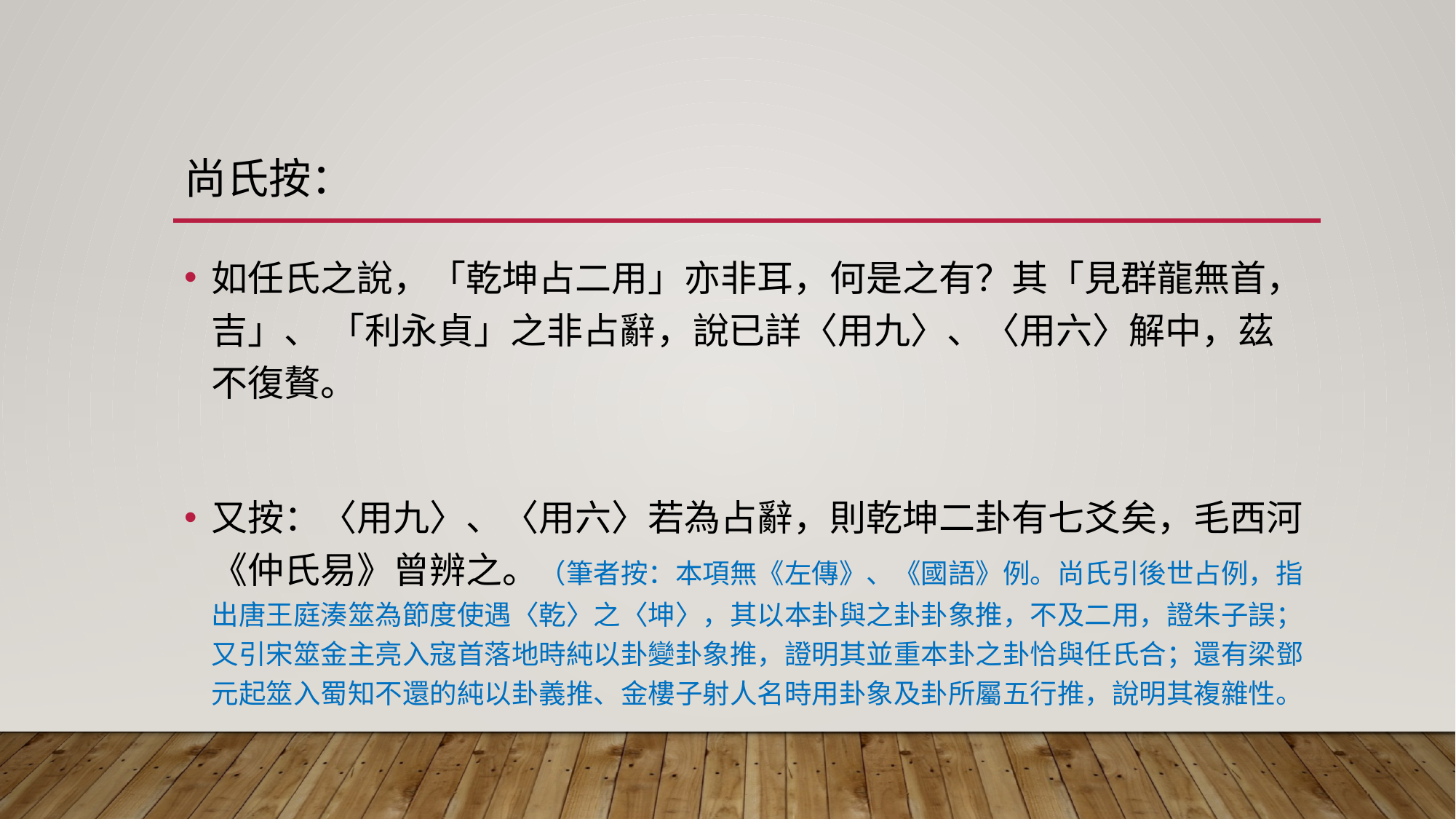

# 尚氏按：
如任氏之說，「乾坤占二用」亦非耳，何是之有？其「見群龍無首，吉」、 「利永貞」之非占辭，說已詳〈用九〉、〈用六〉解中，茲不復贅。

又按：〈用九〉、〈用六〉若為占辭，則乾坤二卦有七爻矣，毛西河《仲氏易》曾辨之。（筆者按：本項無《左傳》、《國語》例。尚氏引後世占例，指出唐王庭湊筮為節度使遇〈乾〉之〈坤〉，其以本卦與之卦卦象推，不及二用，證朱子誤；又引宋筮金主亮入寇首落地時純以卦變卦象推，證明其並重本卦之卦恰與任氏合；還有梁鄧元起筮入蜀知不還的純以卦義推、金樓子射人名時用卦象及卦所屬五行推，說明其複雜性。